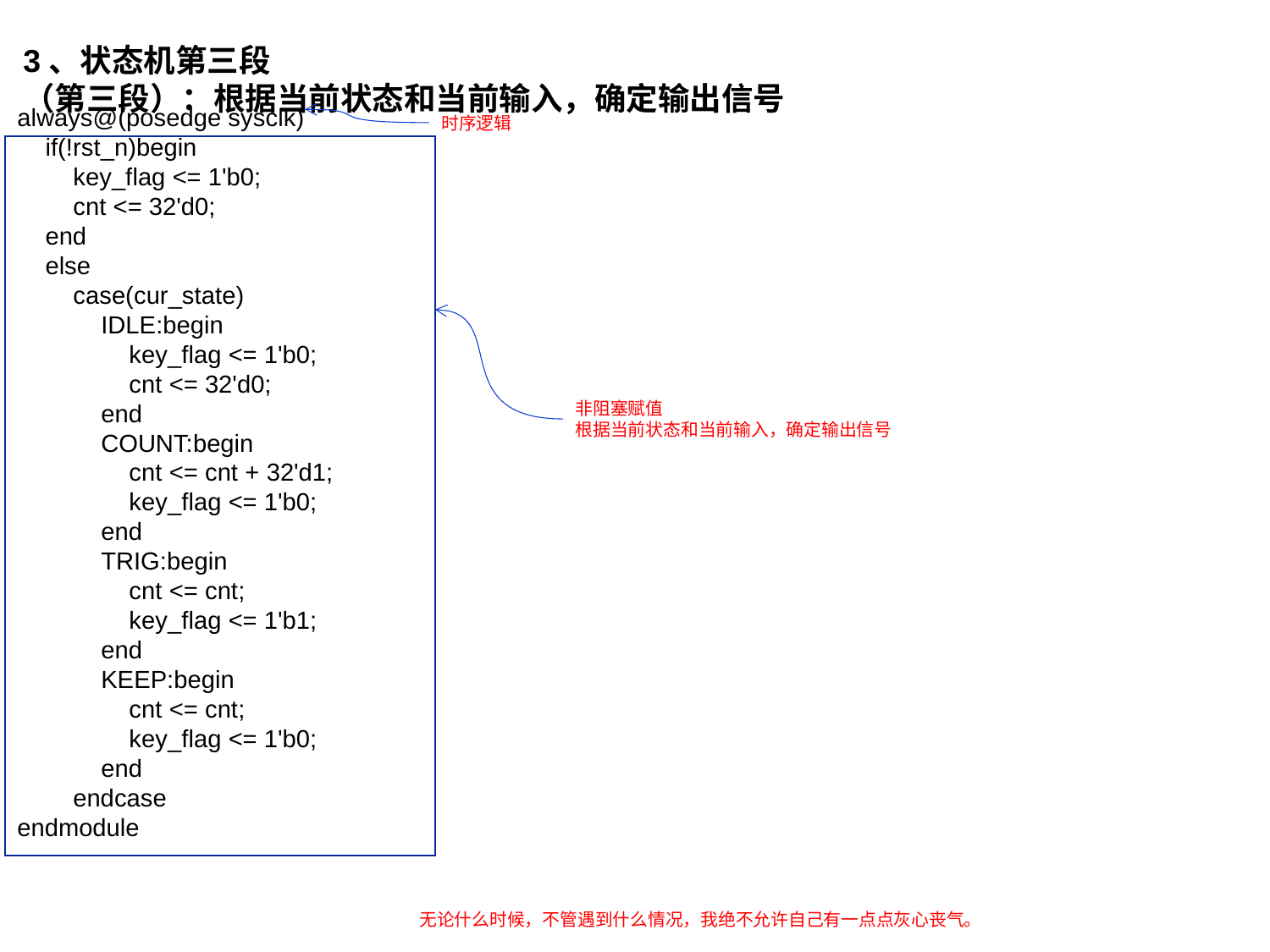

3、状态机第三段
（第三段）：根据当前状态和当前输入，确定输出信号
always@(posedge sysclk)
    if(!rst_n)begin
        key_flag <= 1'b0;
        cnt <= 32'd0;
    end
    else
        case(cur_state)
            IDLE:begin
                key_flag <= 1'b0;
                cnt <= 32'd0;
            end
            COUNT:begin
                cnt <= cnt + 32'd1;
                key_flag <= 1'b0;
            end
            TRIG:begin
                cnt <= cnt;
                key_flag <= 1'b1;
            end
            KEEP:begin
                cnt <= cnt;
                key_flag <= 1'b0;
            end
        endcase
endmodule
时序逻辑

非阻塞赋值
根据当前状态和当前输入，确定输出信号
无论什么时候，不管遇到什么情况，我绝不允许自己有一点点灰心丧气。